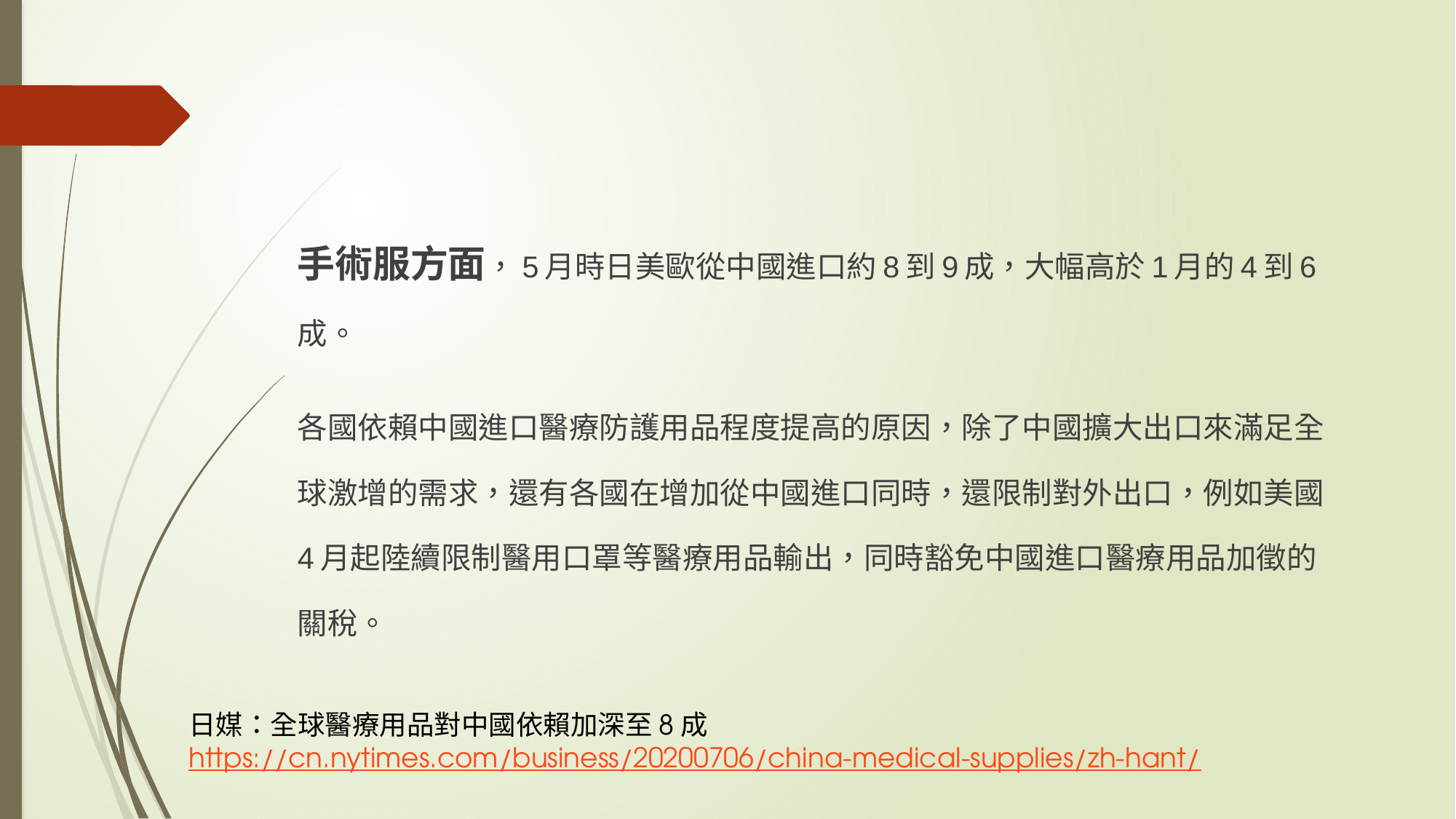

手術服方面，5月時日美歐從中國進口約8到9成，大幅高於1月的4到6成。
各國依賴中國進口醫療防護用品程度提高的原因，除了中國擴大出口來滿足全球激增的需求，還有各國在增加從中國進口同時，還限制對外出口，例如美國4月起陸續限制醫用口罩等醫療用品輸出，同時豁免中國進口醫療用品加徵的關稅。

日媒：全球醫療用品對中國依賴加深至8成
https://cn.nytimes.com/business/20200706/china-medical-supplies/zh-hant/